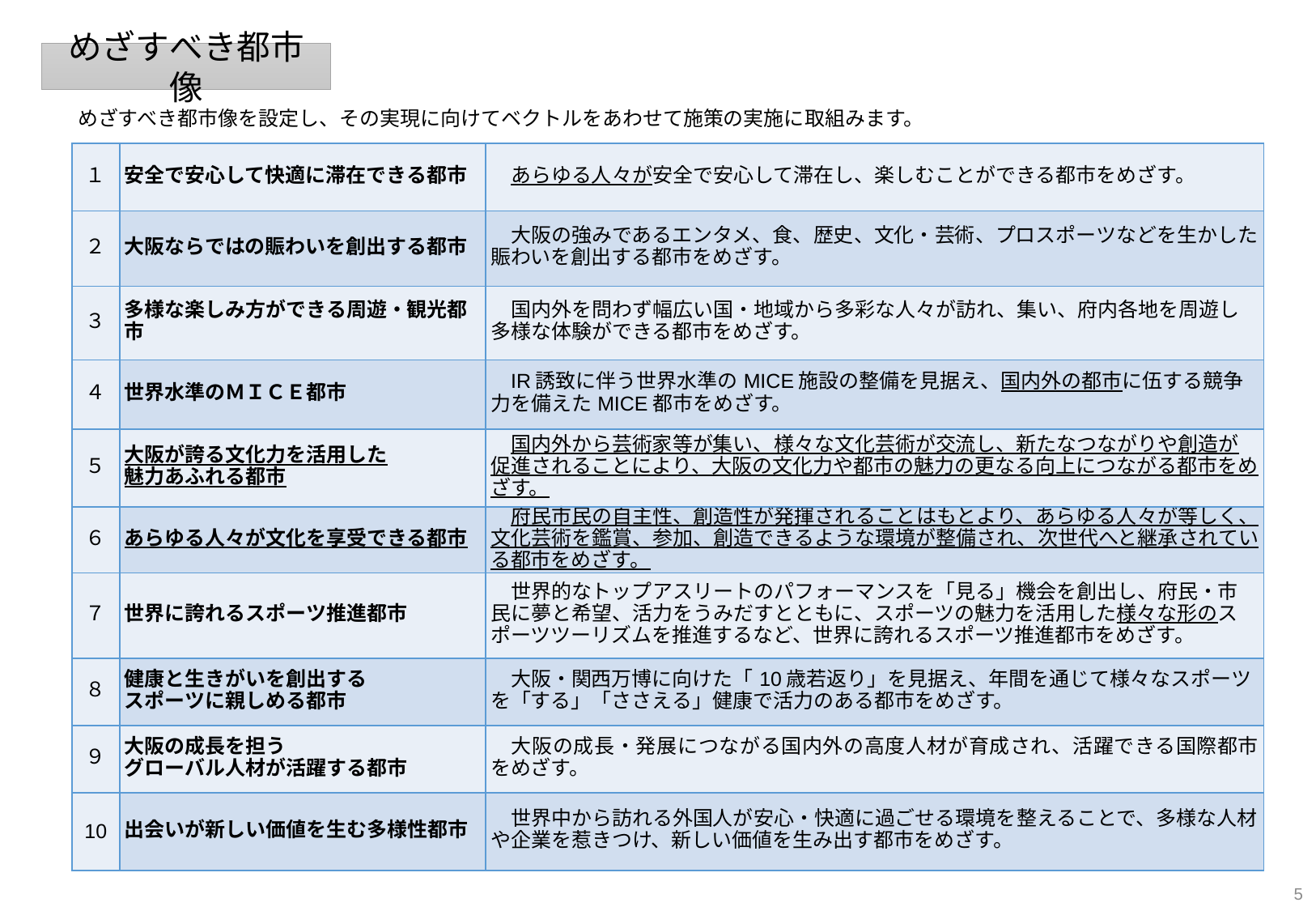

めざすべき都市像
　めざすべき都市像を設定し、その実現に向けてベクトルをあわせて施策の実施に取組みます。
| １ | 安全で安心して快適に滞在できる都市 | あらゆる人々が安全で安心して滞在し、楽しむことができる都市をめざす。 |
| --- | --- | --- |
| ２ | 大阪ならではの賑わいを創出する都市 | 大阪の強みであるエンタメ、食、歴史、文化・芸術、プロスポーツなどを生かした賑わいを創出する都市をめざす。 |
| ３ | 多様な楽しみ方ができる周遊・観光都市 | 国内外を問わず幅広い国・地域から多彩な人々が訪れ、集い、府内各地を周遊し多様な体験ができる都市をめざす。 |
| ４ | 世界水準のＭＩＣＥ都市 | IR誘致に伴う世界水準のMICE施設の整備を見据え、国内外の都市に伍する競争力を備えたMICE都市をめざす。 |
| ５ | 大阪が誇る文化力を活用した 魅力あふれる都市 | 国内外から芸術家等が集い、様々な文化芸術が交流し、新たなつながりや創造が促進されることにより、大阪の文化力や都市の魅力の更なる向上につながる都市をめざす。 |
| ６ | あらゆる人々が文化を享受できる都市 | 府民市民の自主性、創造性が発揮されることはもとより、あらゆる人々が等しく、文化芸術を鑑賞、参加、創造できるような環境が整備され、次世代へと継承されている都市をめざす。 |
| ７ | 世界に誇れるスポーツ推進都市 | 世界的なトップアスリートのパフォーマンスを「見る」機会を創出し、府民・市民に夢と希望、活力をうみだすとともに、スポーツの魅力を活用した様々な形のスポーツツーリズムを推進するなど、世界に誇れるスポーツ推進都市をめざす。 |
| ８ | 健康と生きがいを創出する スポーツに親しめる都市 | 大阪・関西万博に向けた「10歳若返り」を見据え、年間を通じて様々なスポーツを「する」「ささえる」健康で活力のある都市をめざす。 |
| ９ | 大阪の成長を担う グローバル人材が活躍する都市 | 大阪の成長・発展につながる国内外の高度人材が育成され、活躍できる国際都市をめざす。 |
| 10 | 出会いが新しい価値を生む多様性都市 | 世界中から訪れる外国人が安心・快適に過ごせる環境を整えることで、多様な人材や企業を惹きつけ、新しい価値を生み出す都市をめざす。 |
5